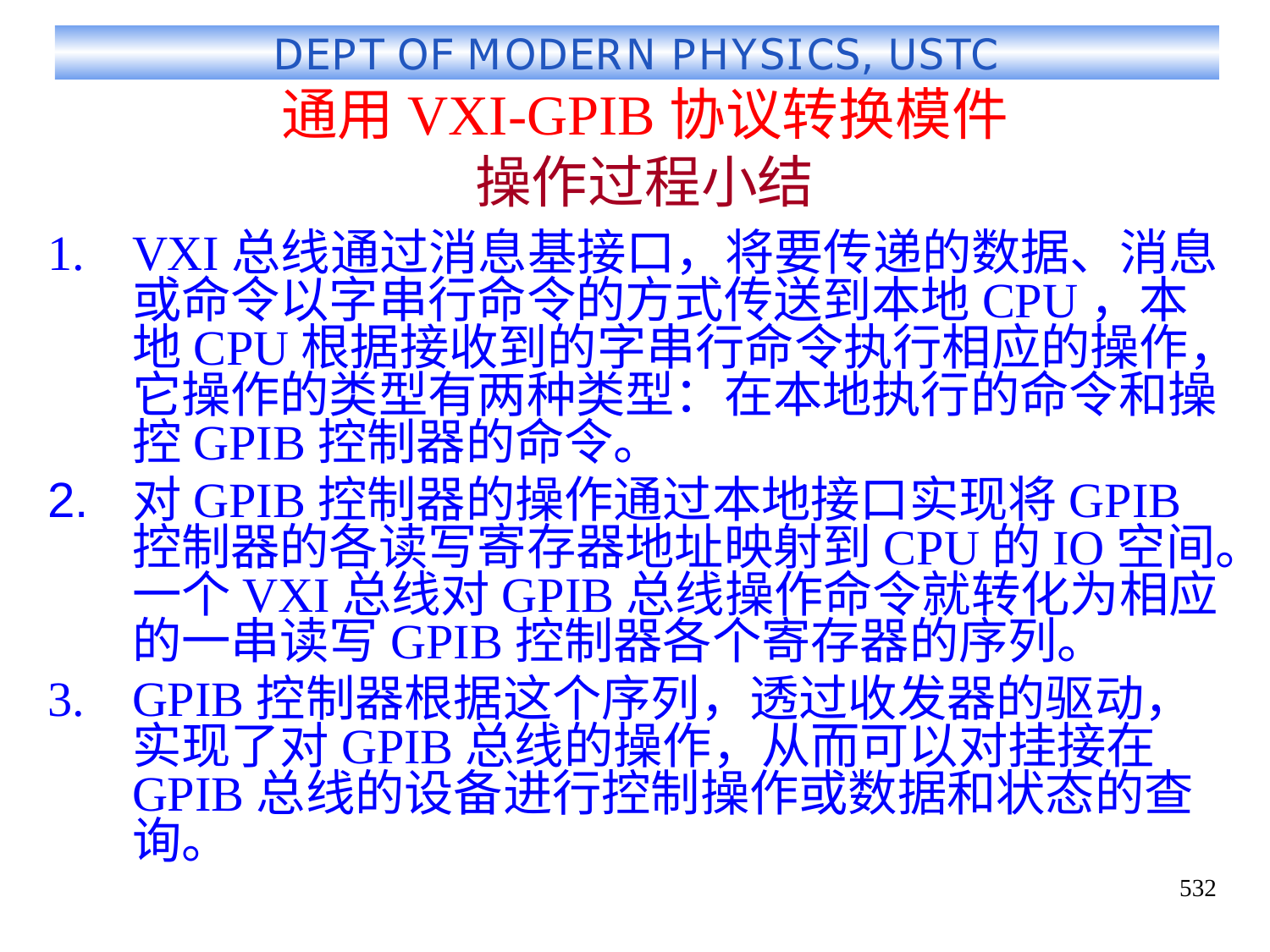

# 通用VXI-GPIB协议转换模件 操作过程小结
VXI总线通过消息基接口，将要传递的数据、消息或命令以字串行命令的方式传送到本地CPU，本地CPU根据接收到的字串行命令执行相应的操作，它操作的类型有两种类型：在本地执行的命令和操控GPIB控制器的命令。
对GPIB控制器的操作通过本地接口实现将GPIB控制器的各读写寄存器地址映射到CPU的IO空间。一个VXI总线对GPIB总线操作命令就转化为相应的一串读写GPIB控制器各个寄存器的序列。
GPIB控制器根据这个序列，透过收发器的驱动，实现了对GPIB总线的操作，从而可以对挂接在GPIB总线的设备进行控制操作或数据和状态的查询。
532